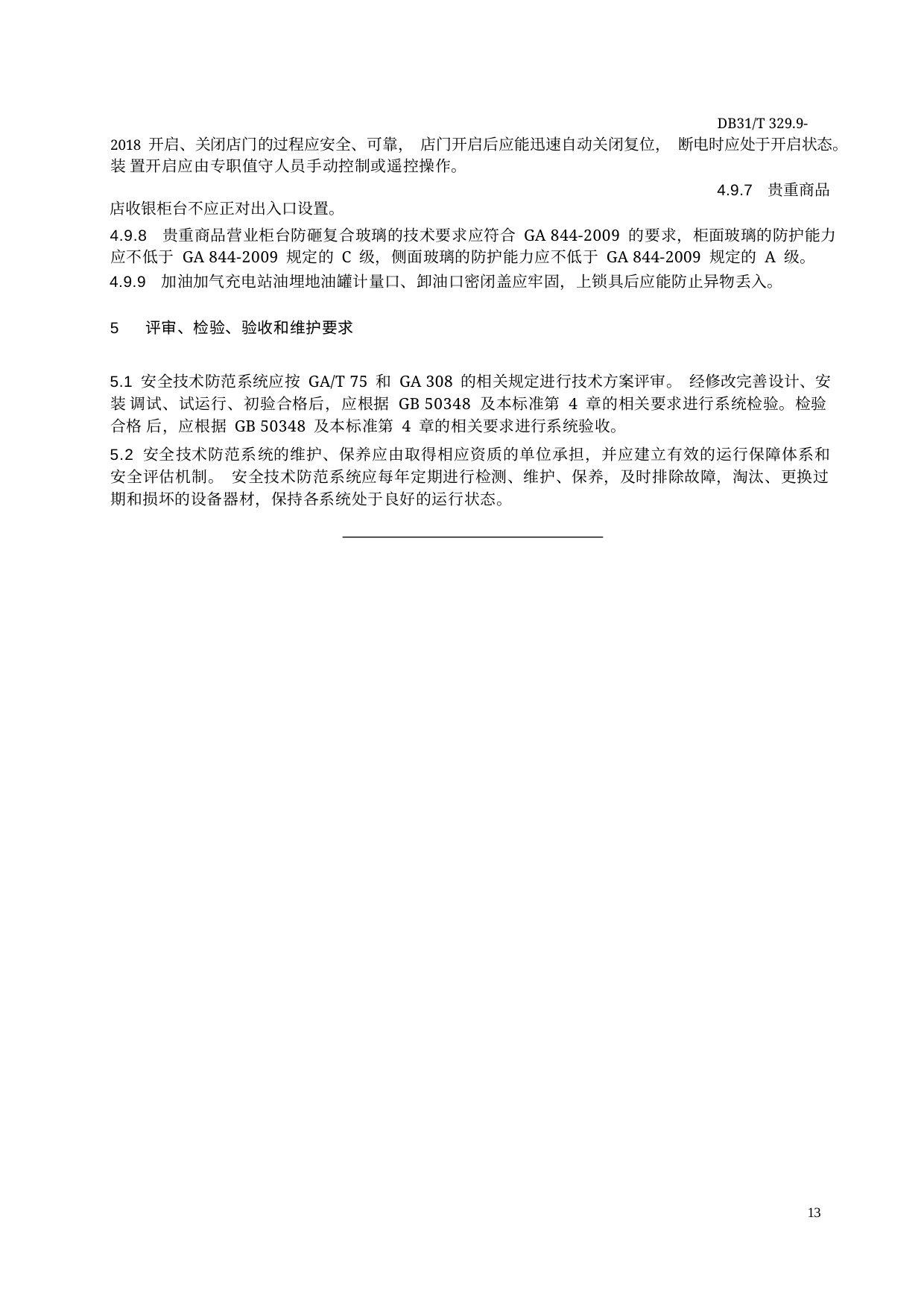

DB31/T 329.9-2018 开启、关闭店门的过程应安全、可靠， 店门开启后应能迅速自动关闭复位， 断电时应处于开启状态。装 置开启应由专职值守人员手动控制或遥控操作。
4.9.7 贵重商品店收银柜台不应正对出入口设置。
4.9.8 贵重商品营业柜台防砸复合玻璃的技术要求应符合 GA 844-2009 的要求，柜面玻璃的防护能力 应不低于 GA 844-2009 规定的 C 级，侧面玻璃的防护能力应不低于 GA 844-2009 规定的 A 级。
4.9.9 加油加气充电站油埋地油罐计量口、卸油口密闭盖应牢固，上锁具后应能防止异物丢入。

5     评审、检验、验收和维护要求

5.1 安全技术防范系统应按 GA/T 75 和 GA 308 的相关规定进行技术方案评审。 经修改完善设计、安装 调试、试运行、初验合格后，应根据 GB 50348 及本标准第 4 章的相关要求进行系统检验。检验合格 后，应根据 GB 50348 及本标准第 4 章的相关要求进行系统验收。

5.2 安全技术防范系统的维护、保养应由取得相应资质的单位承担，并应建立有效的运行保障体系和 安全评估机制。 安全技术防范系统应每年定期进行检测、维护、保养，及时排除故障，淘汰、更换过 期和损坏的设备器材，保持各系统处于良好的运行状态。

13